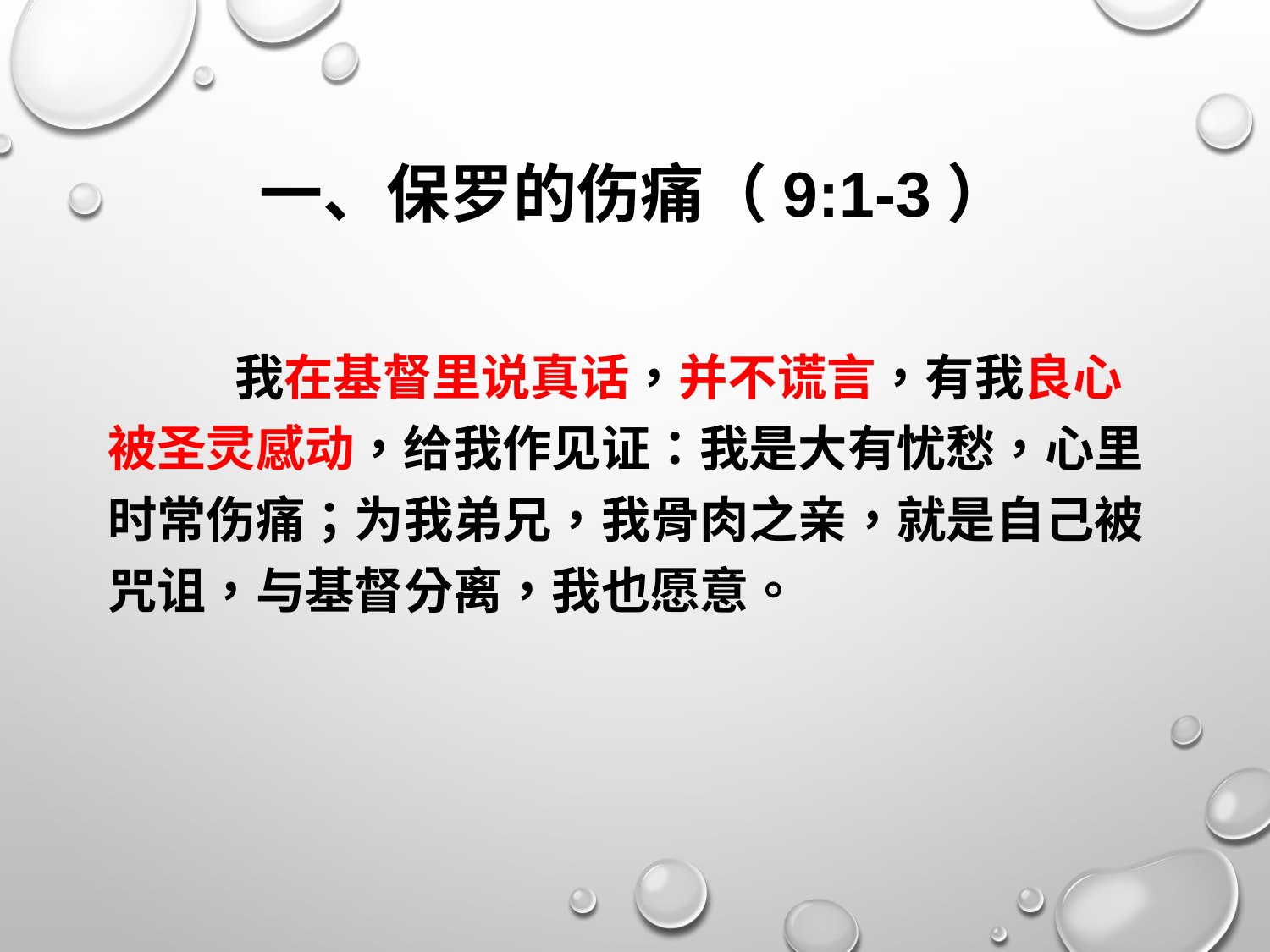

# 一、保罗的伤痛（9:1-3）
	我在基督里说真话，并不谎言，有我良心被圣灵感动，给我作见证：我是大有忧愁，心里时常伤痛；为我弟兄，我骨肉之亲，就是自己被咒诅，与基督分离，我也愿意。